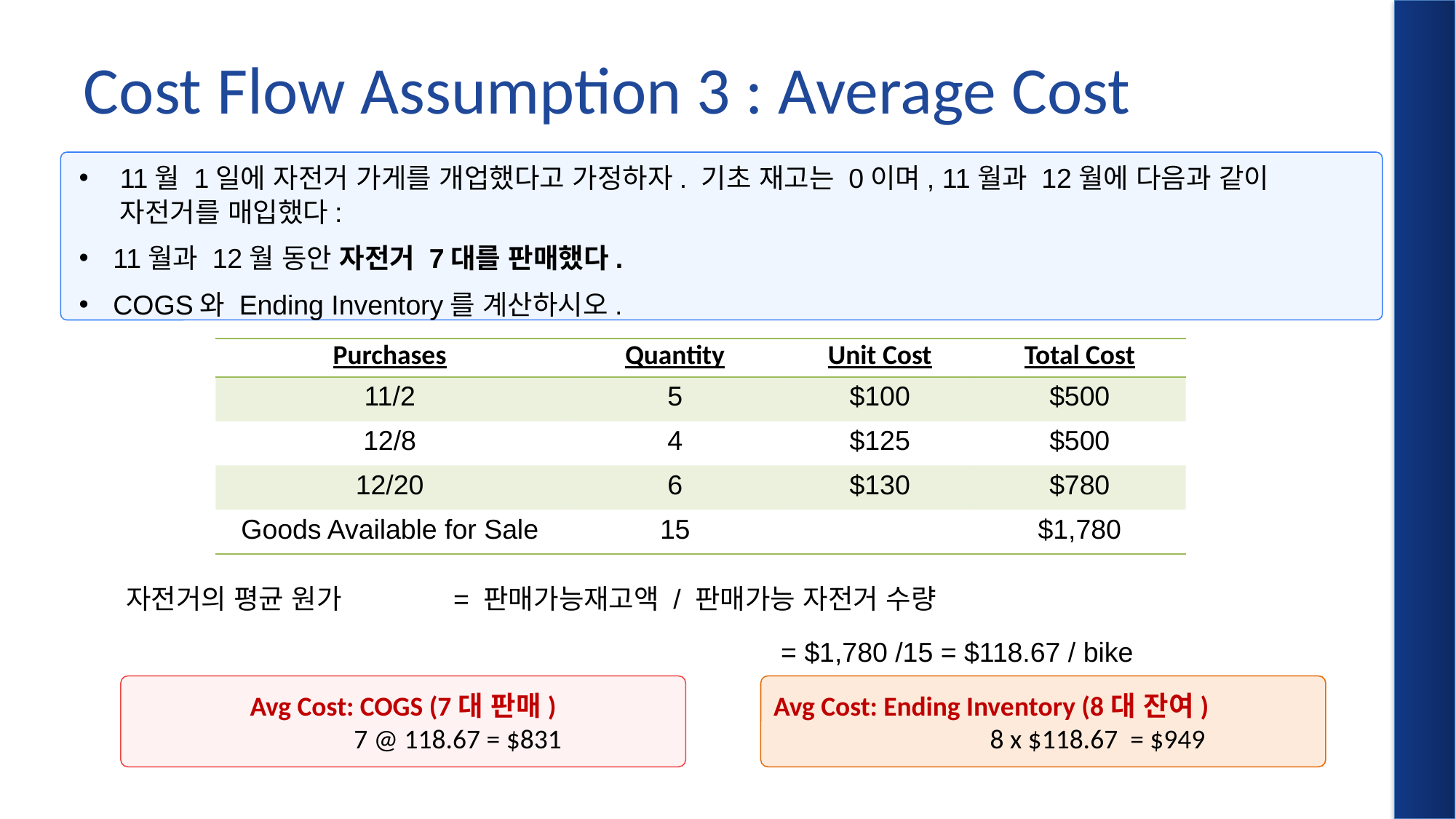

# Cost Flow Assumption 3 : Average Cost

11월 1일에 자전거 가게를 개업했다고 가정하자. 기초 재고는 0이며, 11월과 12월에 다음과 같이 자전거를 매입했다:
11월과 12월 동안 자전거 7대를 판매했다.
COGS와 Ending Inventory를 계산하시오.

| Purchases | Quantity | Unit Cost | Total Cost |
| --- | --- | --- | --- |
| 11/2 | 5 | $100 | $500 |
| 12/8 | 4 | $125 | $500 |
| 12/20 | 6 | $130 | $780 |
| Goods Available for Sale | 15 |  | $1,780 |
자전거의 평균 원가  	= 판매가능재고액 / 판매가능 자전거 수량
						= $1,780 /15 = $118.67 / bike

Avg Cost: COGS (7대 판매)
	7 @ 118.67 = $831

Avg Cost: Ending Inventory (8대 잔여)
	8 x $118.67  = $949